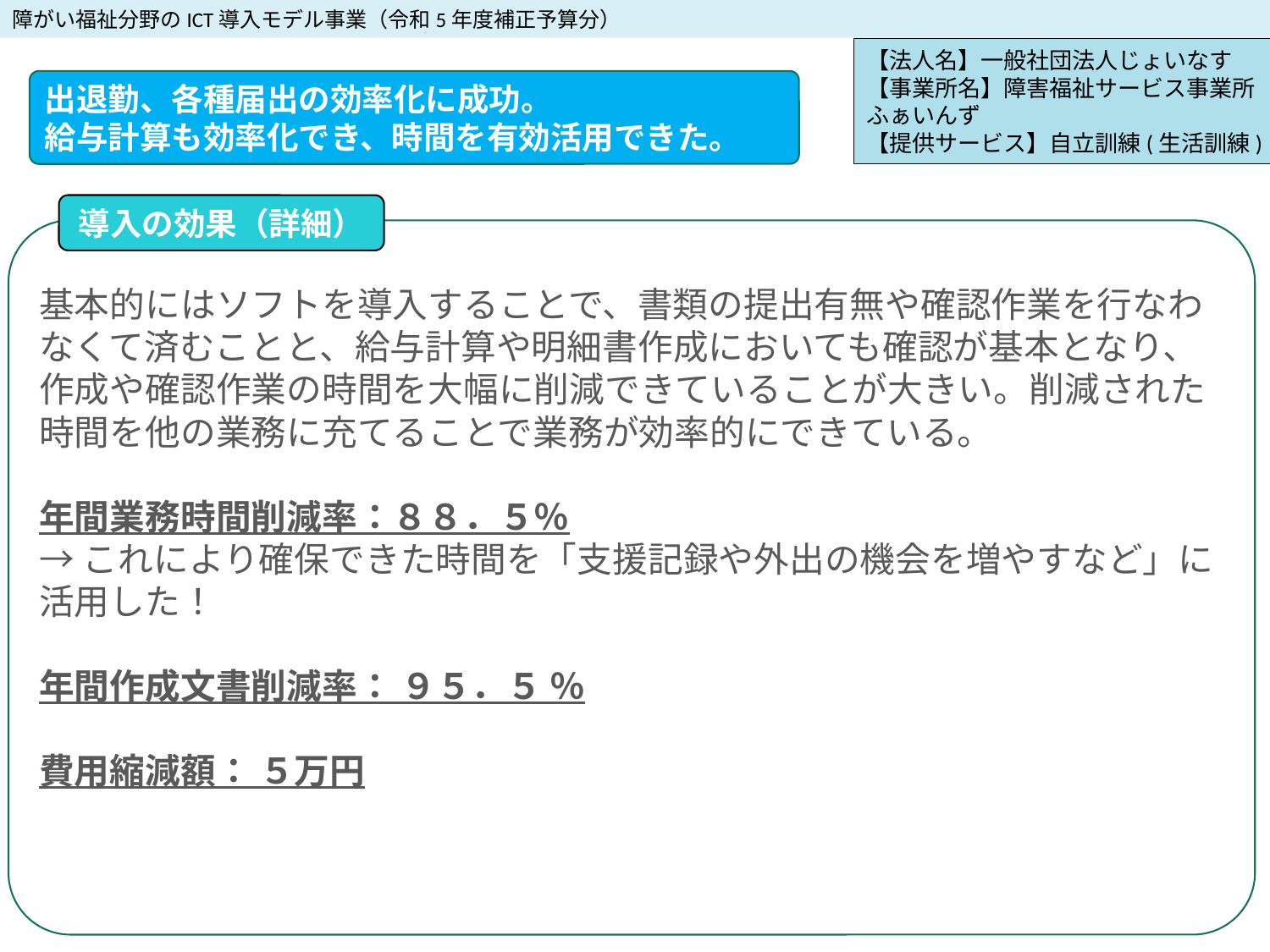

障がい福祉分野のICT導入モデル事業（令和5年度補正予算分）
【法人名】一般社団法人じょいなす
【事業所名】障害福祉サービス事業所ふぁいんず
【提供サービス】自立訓練(生活訓練)
出退勤、各種届出の効率化に成功。
給与計算も効率化でき、時間を有効活用できた。
導入の効果（詳細）

基本的にはソフトを導入することで、書類の提出有無や確認作業を行なわなくて済むことと、給与計算や明細書作成においても確認が基本となり、作成や確認作業の時間を大幅に削減できていることが大きい。削減された時間を他の業務に充てることで業務が効率的にできている。

年間業務時間削減率：８８．５％
→これにより確保できた時間を「支援記録や外出の機会を増やすなど」に活用した！

年間作成文書削減率： ９５．５ ％

費用縮減額： ５万円